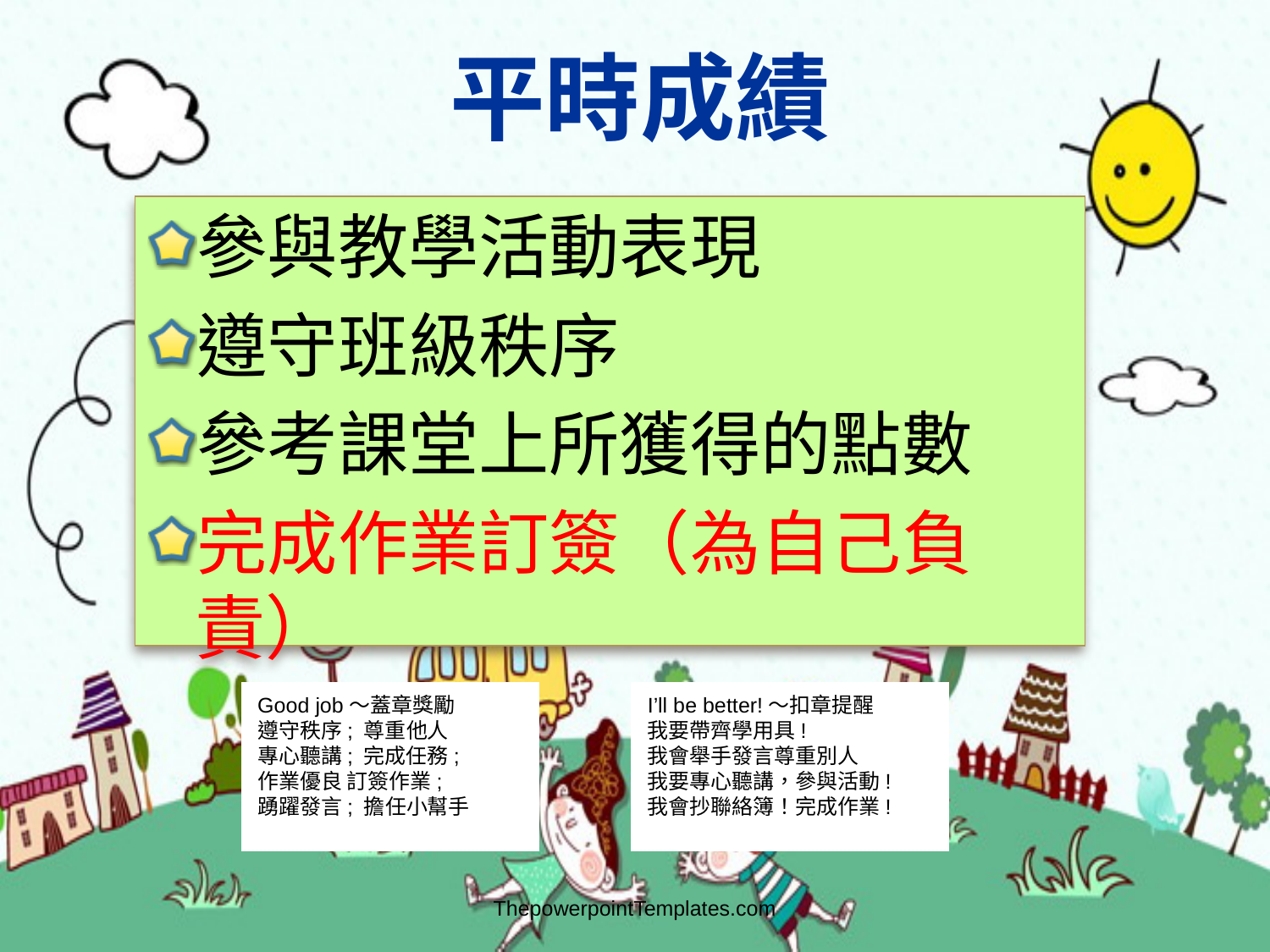

# 平時成績
參與教學活動表現
遵守班級秩序
參考課堂上所獲得的點數
完成作業訂簽（為自己負責）

Good job～蓋章獎勵
遵守秩序; 尊重他人
專心聽講; 完成任務;
作業優良 訂簽作業;
踴躍發言; 擔任小幫手

I’ll be better!～扣章提醒
我要帶齊學用具!
我會舉手發言尊重別人
我要專心聽講，參與活動!
我會抄聯絡簿！完成作業!

ThepowerpointTemplates.com